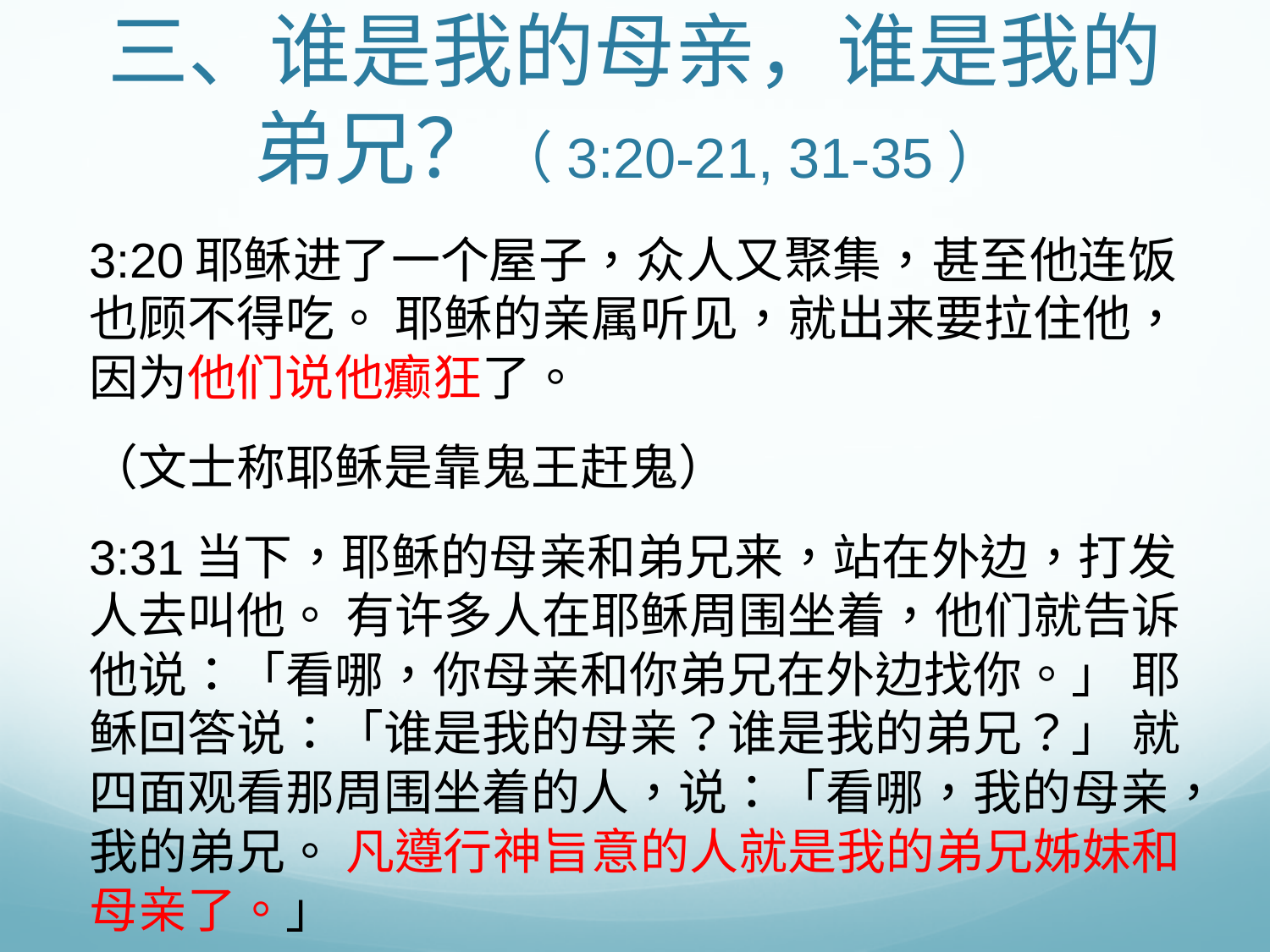

# 三、谁是我的母亲，谁是我的弟兄？（3:20-21, 31-35）
3:20耶稣进了一个屋子，众人又聚集，甚至他连饭也顾不得吃。 耶稣的亲属听见，就出来要拉住他，因为他们说他癫狂了。
（文士称耶稣是靠鬼王赶鬼）
3:31当下，耶稣的母亲和弟兄来，站在外边，打发人去叫他。 有许多人在耶稣周围坐着，他们就告诉他说：「看哪，你母亲和你弟兄在外边找你。」 耶稣回答说：「谁是我的母亲？谁是我的弟兄？」 就四面观看那周围坐着的人，说：「看哪，我的母亲，我的弟兄。 凡遵行神旨意的人就是我的弟兄姊妹和母亲了。」